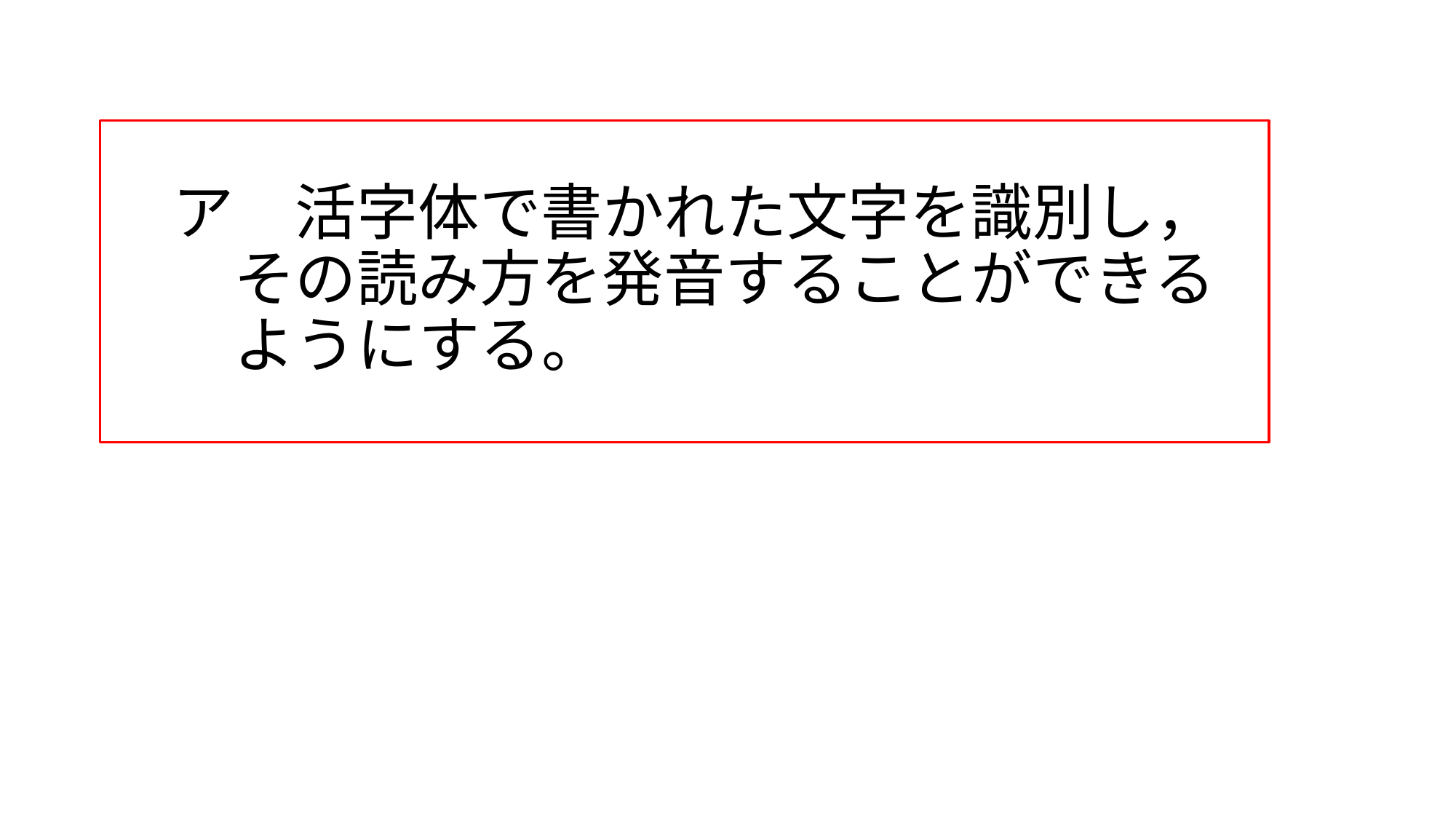

# ア　活字体で書かれた文字を識別し， 　　その読み方を発音することができる 　　ようにする。